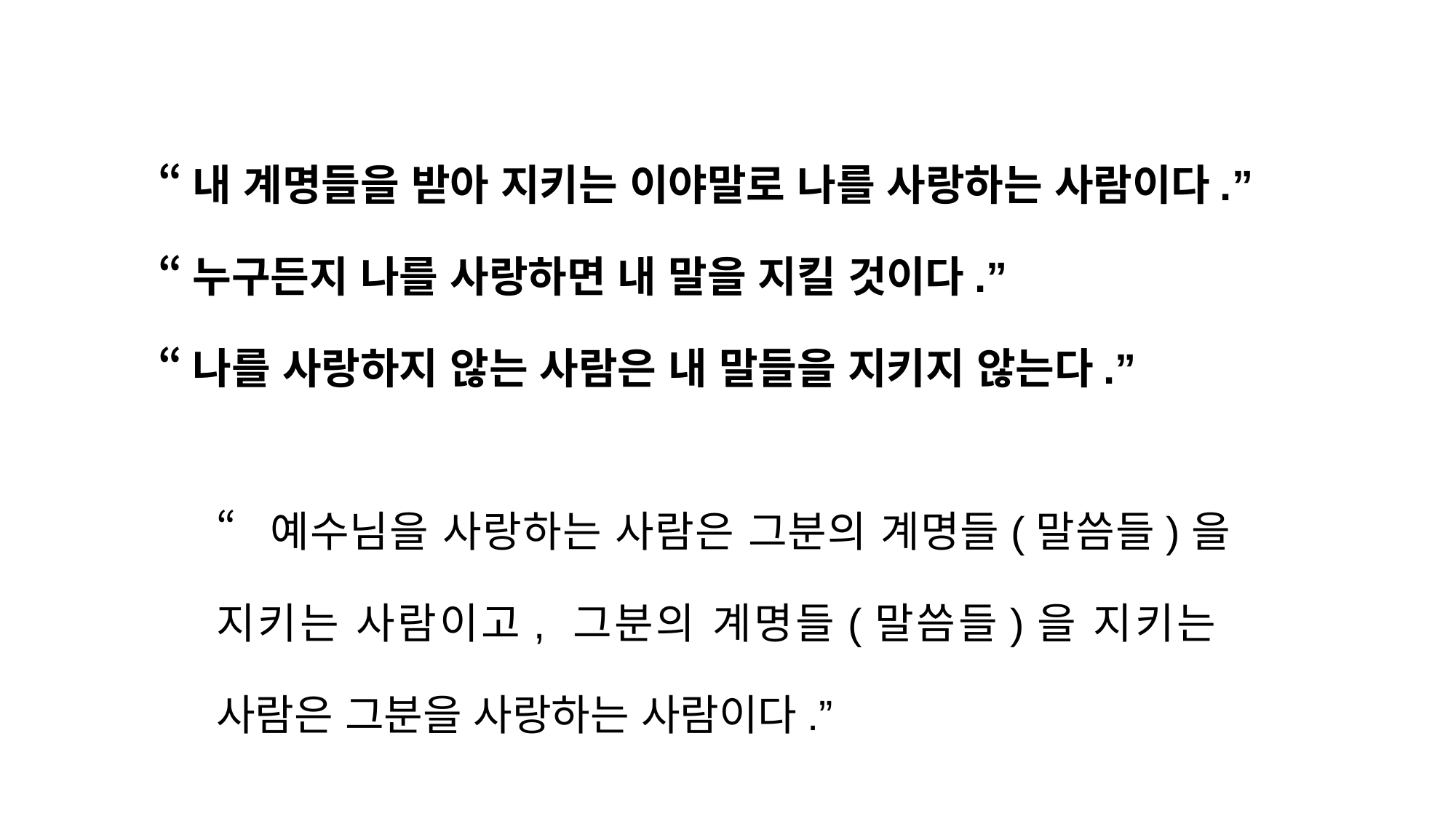

“내 계명들을 받아 지키는 이야말로 나를 사랑하는 사람이다.”
“누구든지 나를 사랑하면 내 말을 지킬 것이다.”
“나를 사랑하지 않는 사람은 내 말들을 지키지 않는다.”
“예수님을 사랑하는 사람은 그분의 계명들(말씀들)을 지키는 사람이고, 그분의 계명들(말씀들)을 지키는  사람은 그분을 사랑하는 사람이다.”